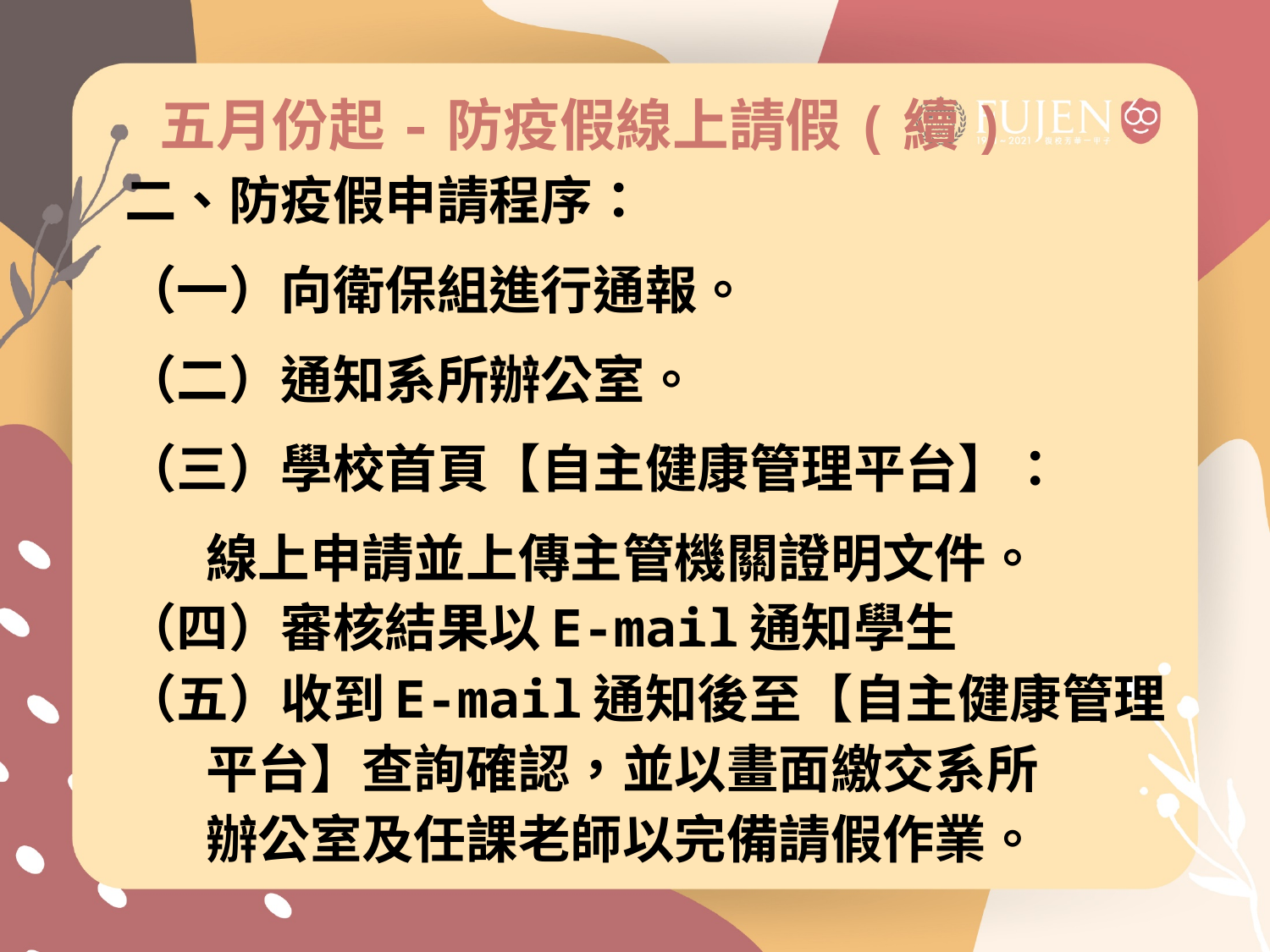

# 五月份起-防疫假線上請假(續)
二、防疫假申請程序：
（一）向衛保組進行通報。
（二）通知系所辦公室。
（三）學校首頁【自主健康管理平台】：
      線上申請並上傳主管機關證明文件。
（四）審核結果以E-mail通知學生
（五）收到E-mail通知後至【自主健康管理
      平台】查詢確認，並以畫面繳交系所
      辦公室及任課老師以完備請假作業。